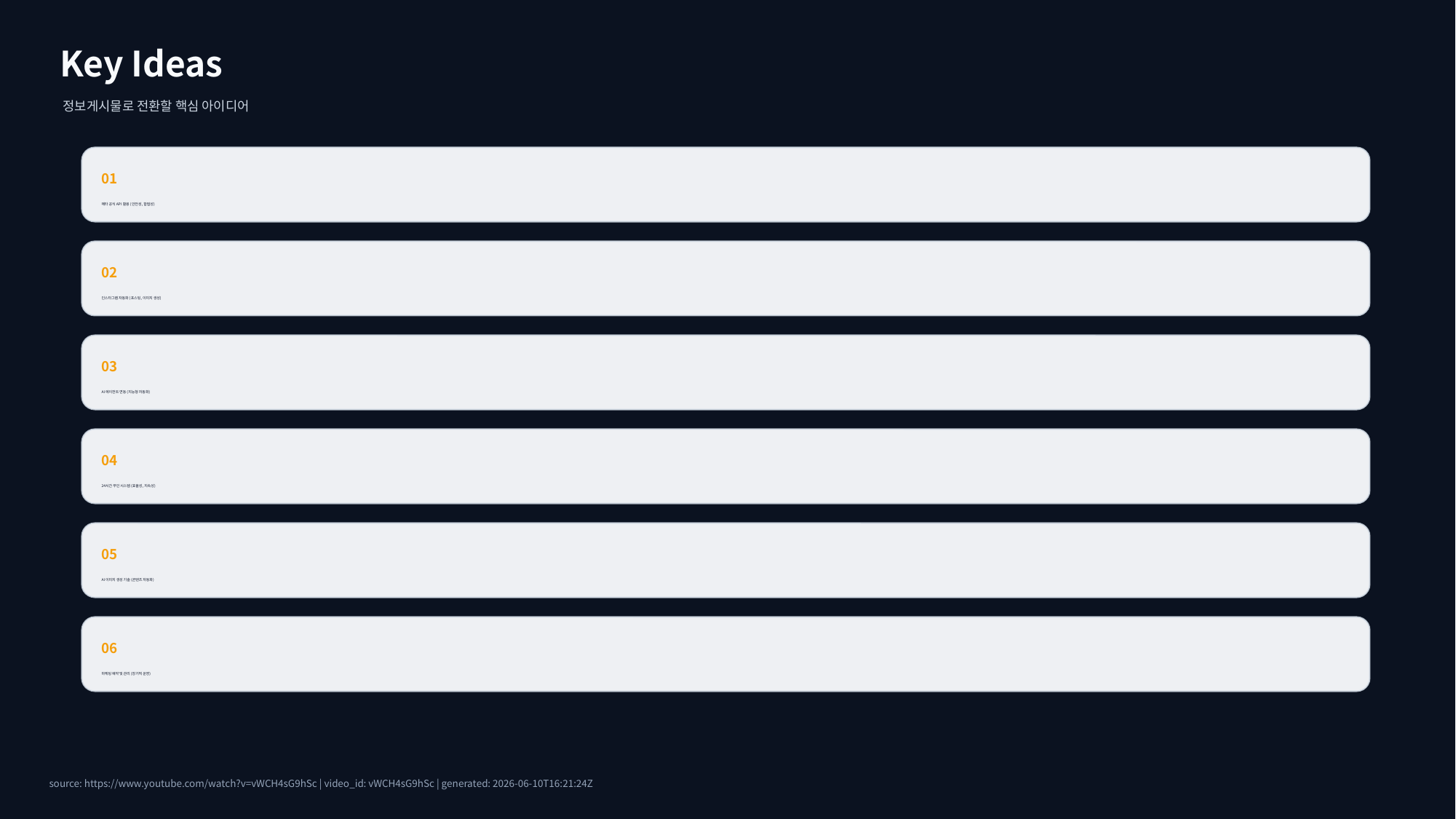

Key Ideas
정보게시물로 전환할 핵심 아이디어

01
메타 공식 API 활용 (안전성, 합법성)

02
인스타그램 자동화 (포스팅, 이미지 생성)

03
AI 에이전트 연동 (지능형 자동화)

04
24시간 무인 시스템 (효율성, 지속성)

05
AI 이미지 생성 기술 (콘텐츠 자동화)

06
마케팅 예약 및 관리 (장기적 운영)
source: https://www.youtube.com/watch?v=vWCH4sG9hSc | video_id: vWCH4sG9hSc | generated: 2026-06-10T16:21:24Z